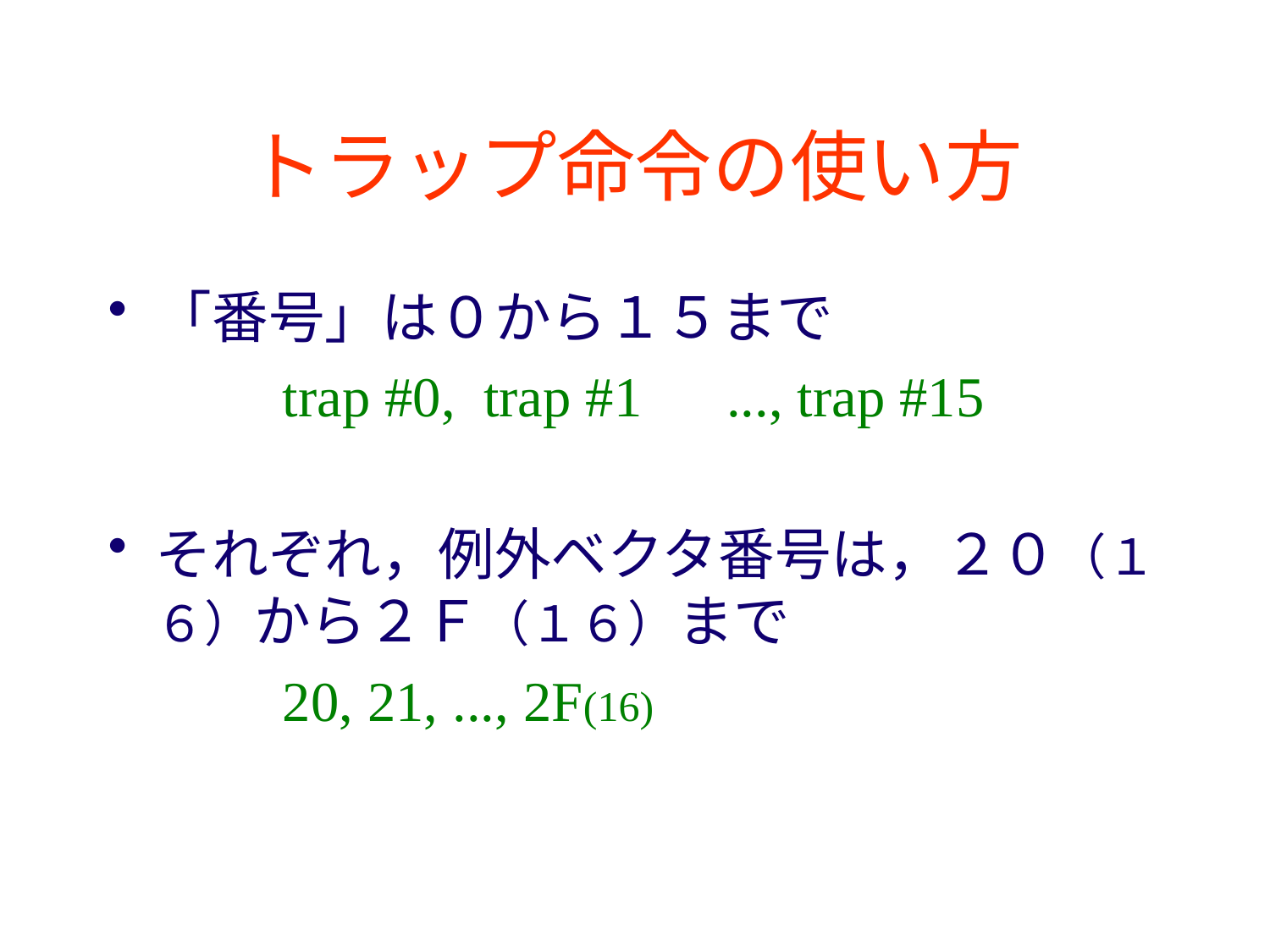

# トラップ命令の使い方
「番号」は０から１５まで
		trap #0,  trap #1　..., trap #15

それぞれ，例外ベクタ番号は，２０（１６）から２Ｆ（１６）まで
		20, 21, ..., 2F(16)